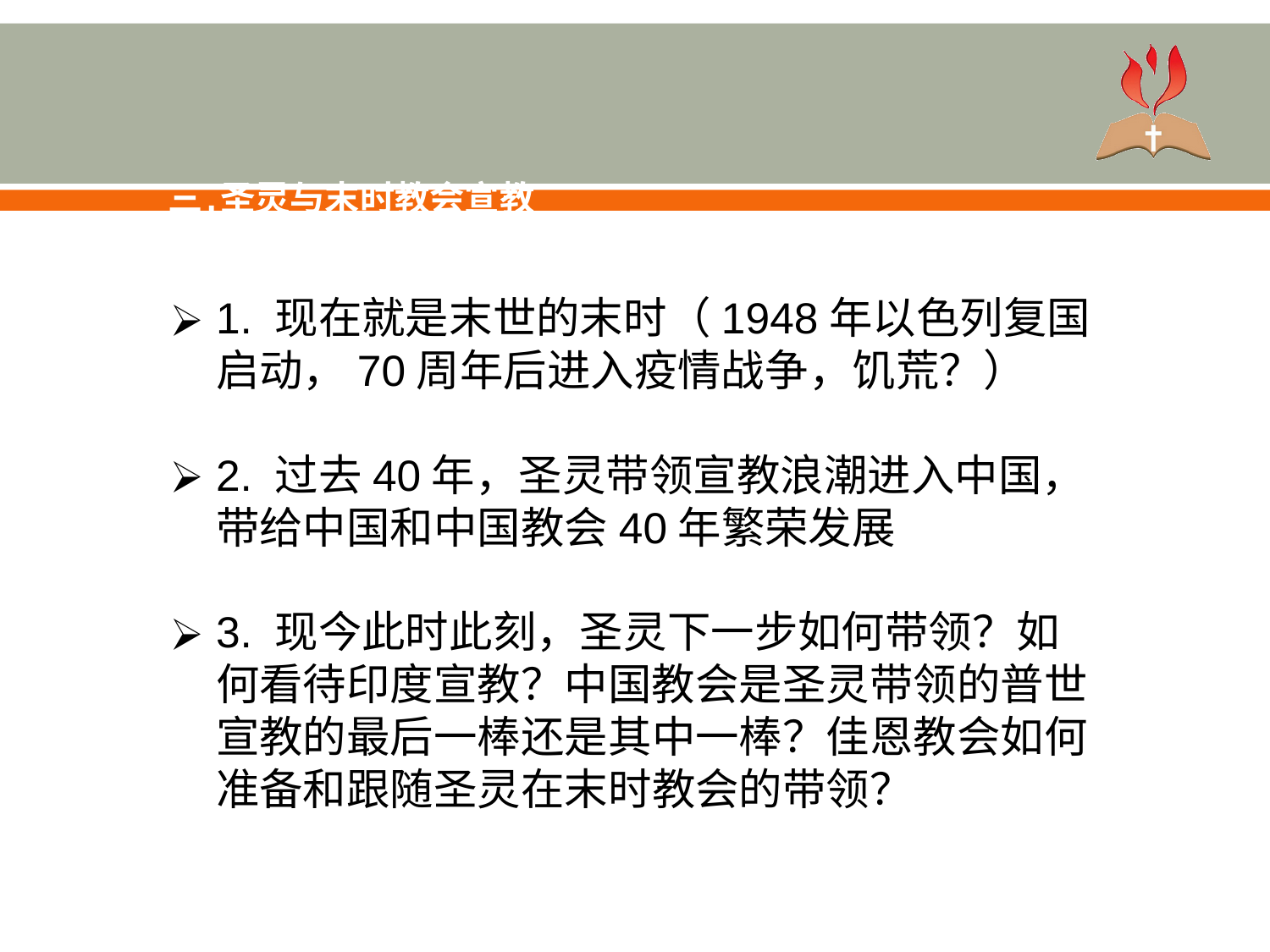

三.圣灵与末时教会宣教
1. 现在就是末世的末时（1948年以色列复国启动，70周年后进入疫情战争，饥荒？）

2. 过去40年，圣灵带领宣教浪潮进入中国，带给中国和中国教会40年繁荣发展

3. 现今此时此刻，圣灵下一步如何带领？如何看待印度宣教？中国教会是圣灵带领的普世宣教的最后一棒还是其中一棒？佳恩教会如何准备和跟随圣灵在末时教会的带领？